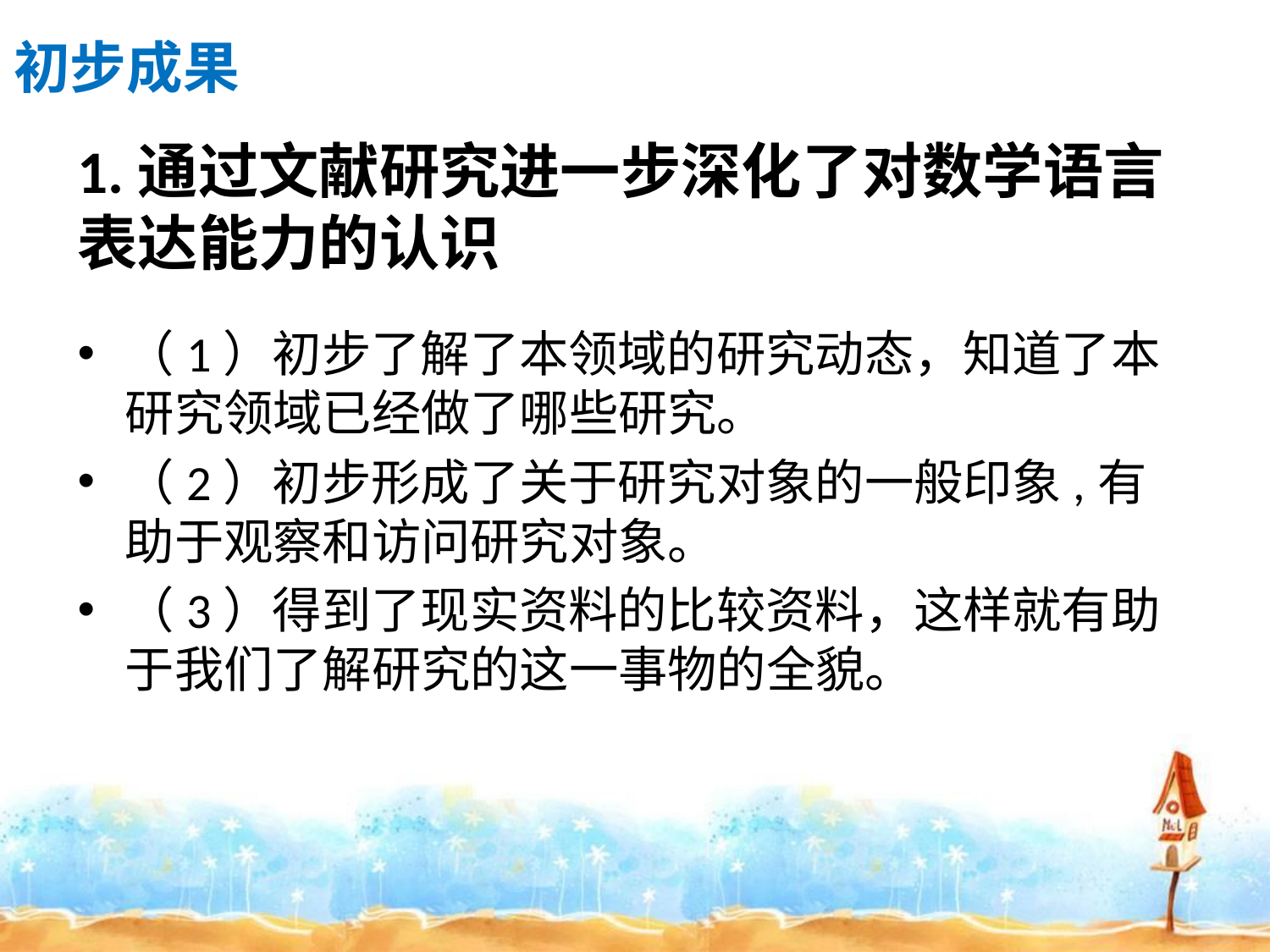

初步成果
# 1.通过文献研究进一步深化了对数学语言表达能力的认识
（1）初步了解了本领域的研究动态，知道了本研究领域已经做了哪些研究。
（2）初步形成了关于研究对象的一般印象,有助于观察和访问研究对象。
（3）得到了现实资料的比较资料，这样就有助于我们了解研究的这一事物的全貌。